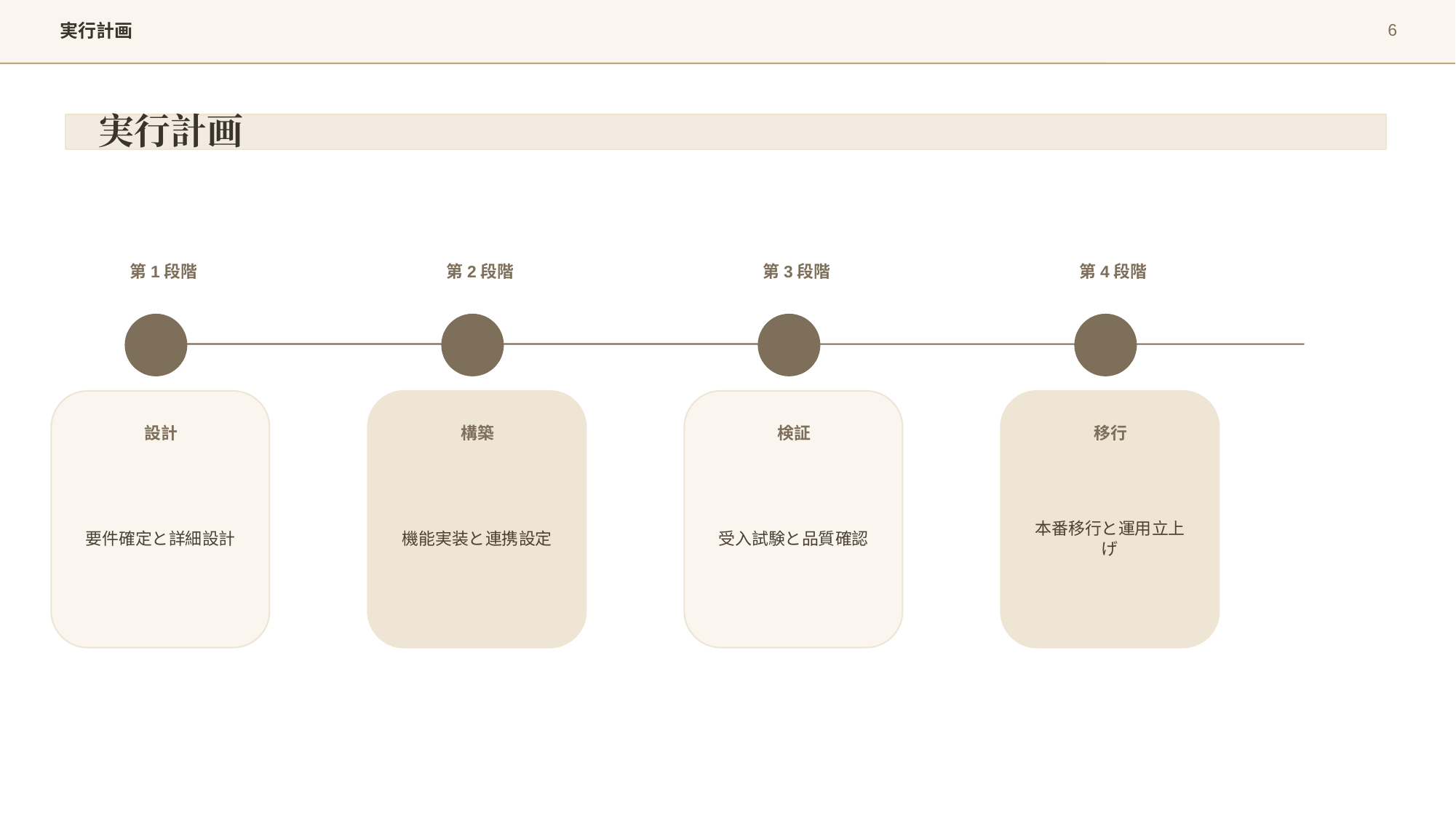

6
実行計画

実行計画

第1段階
第2段階
第3段階
第4段階

設計
構築
検証
移行
要件確定と詳細設計
機能実装と連携設定
受入試験と品質確認
本番移行と運用立上げ